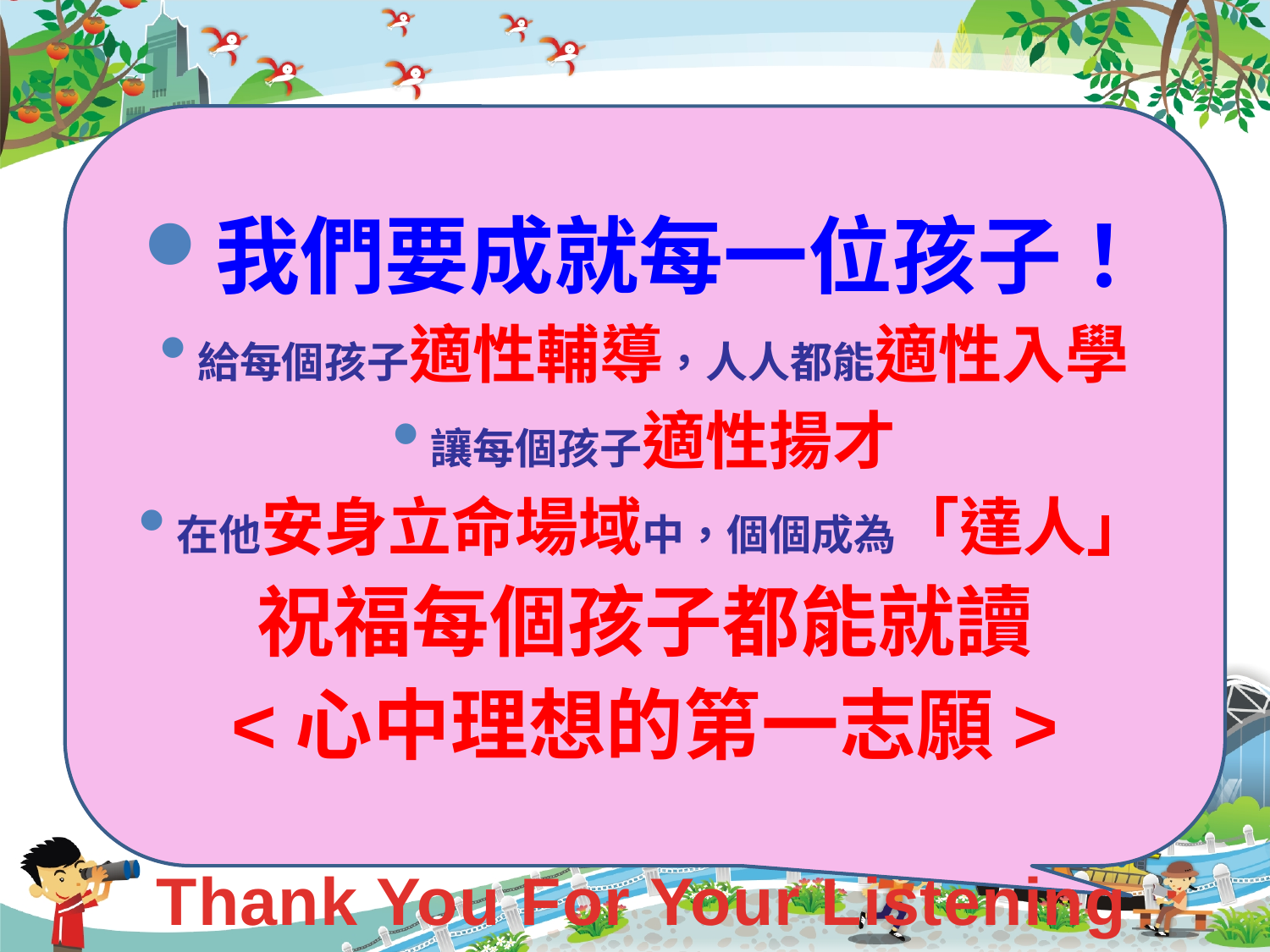

我們要成就每一位孩子！
給每個孩子適性輔導，人人都能適性入學
讓每個孩子適性揚才
在他安身立命場域中，個個成為「達人」
祝福每個孩子都能就讀
<心中理想的第一志願>
Thank You For Your Listening